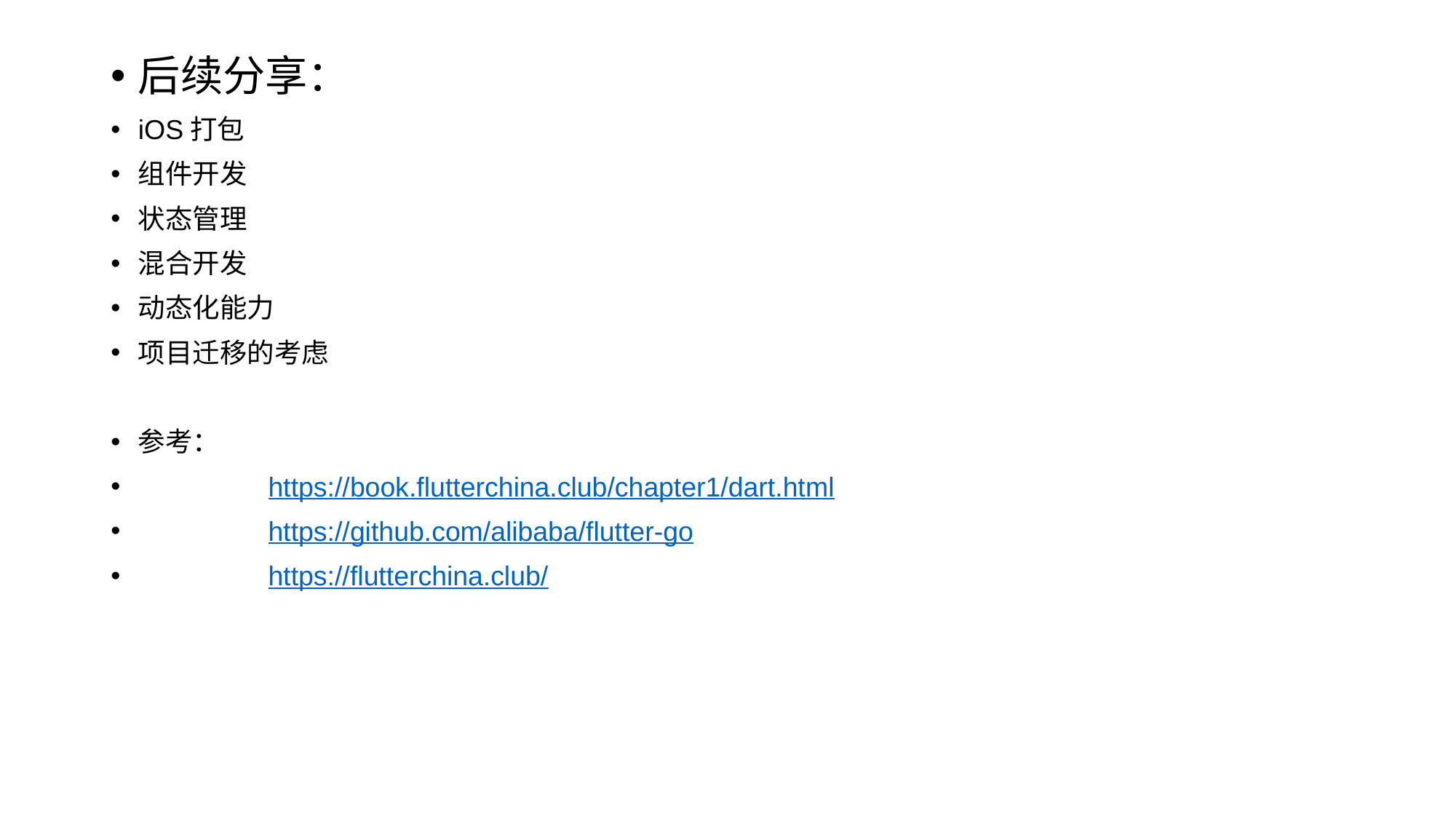

后续分享：
iOS打包
组件开发
状态管理
混合开发
动态化能力
项目迁移的考虑

参考：
                 https://book.flutterchina.club/chapter1/dart.html
                 https://github.com/alibaba/flutter-go
                 https://flutterchina.club/